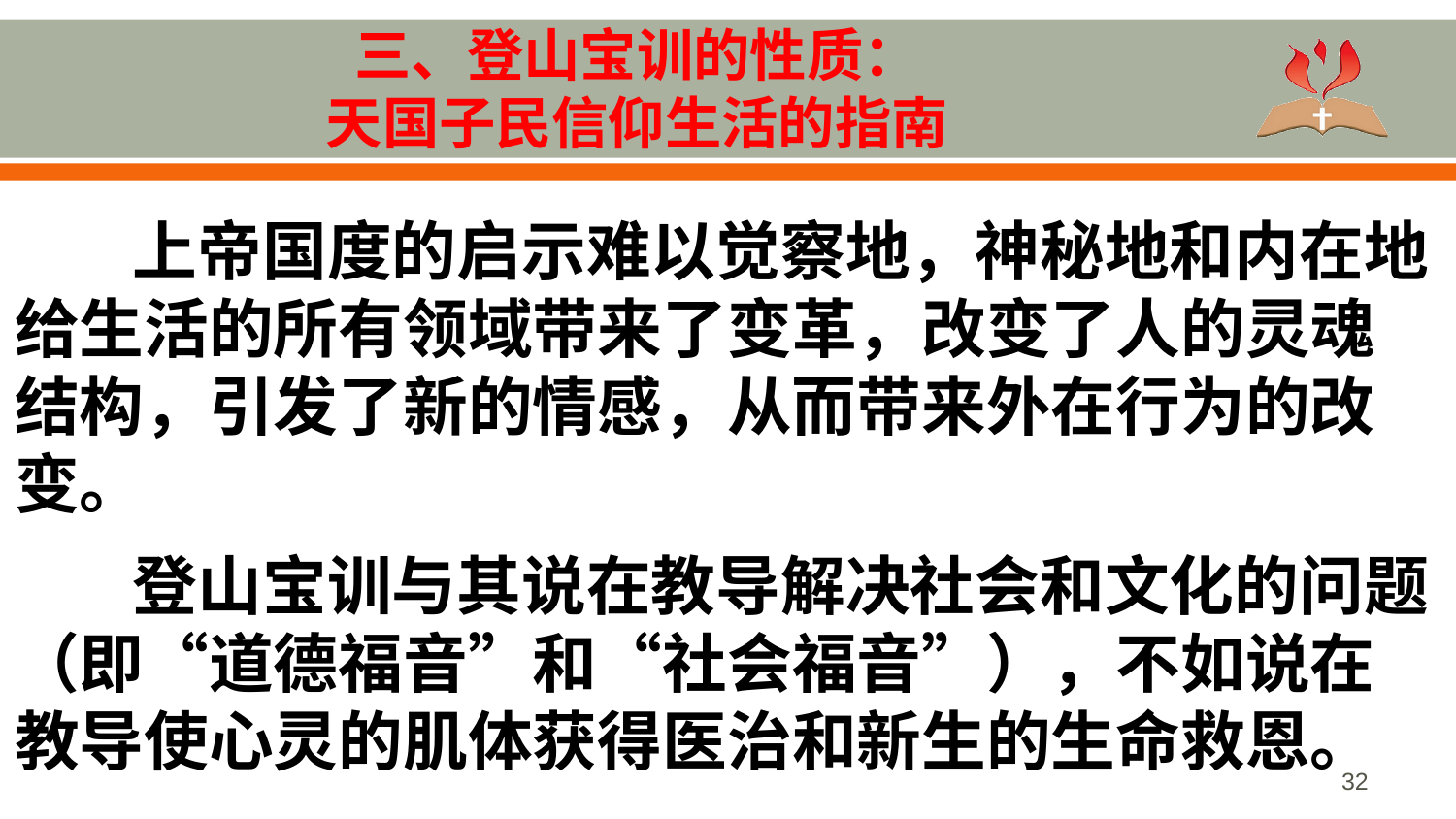

# 三、登山宝训的性质： 天国子民信仰生活的指南
上帝国度的启示难以觉察地，神秘地和内在地给生活的所有领域带来了变革，改变了人的灵魂结构，引发了新的情感，从而带来外在行为的改变。
登山宝训与其说在教导解决社会和文化的问题（即“道德福音”和“社会福音”），不如说在教导使心灵的肌体获得医治和新生的生命救恩。

32